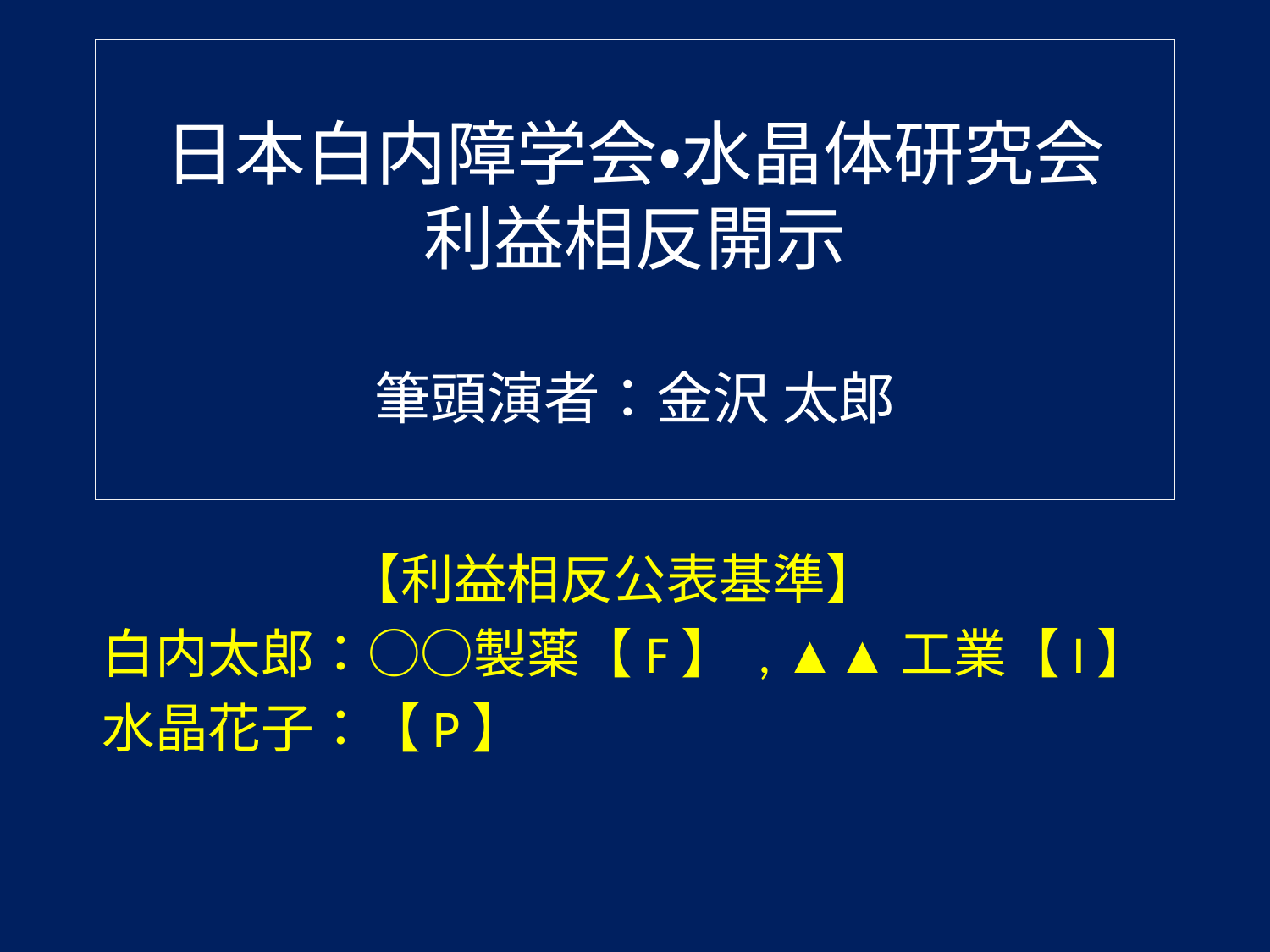

# 日本白内障学会・水晶体研究会 利益相反開示 筆頭演者：金沢 太郎
【利益相反公表基準】
白内太郎：○○製薬【F】 , ▲▲工業【I】
水晶花子：【P】